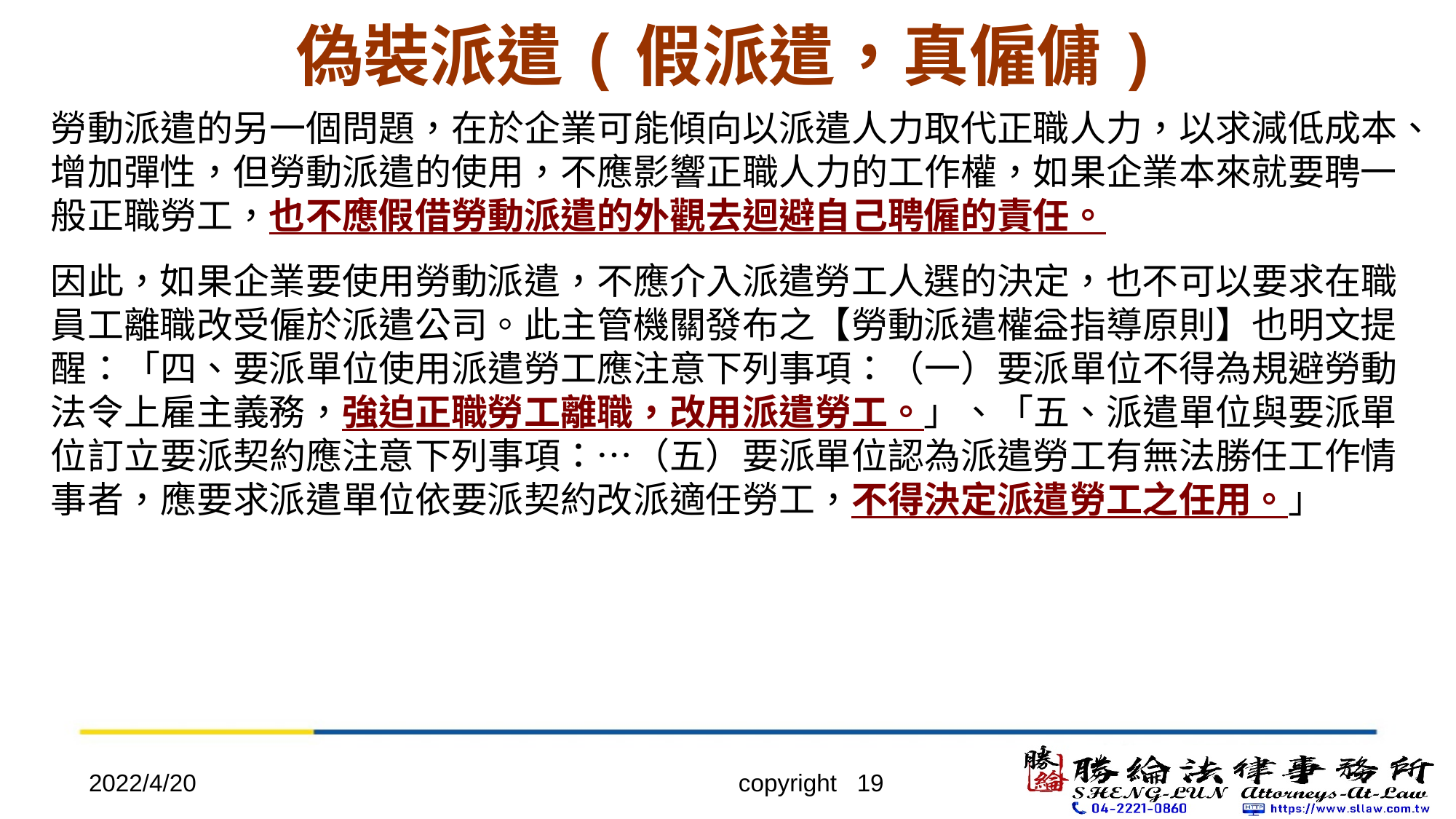

# 偽裝派遣(假派遣，真僱傭)
勞動派遣的另一個問題，在於企業可能傾向以派遣人力取代正職人力，以求減低成本、增加彈性，但勞動派遣的使用，不應影響正職人力的工作權，如果企業本來就要聘一般正職勞工，也不應假借勞動派遣的外觀去迴避自己聘僱的責任。

因此，如果企業要使用勞動派遣，不應介入派遣勞工人選的決定，也不可以要求在職員工離職改受僱於派遣公司。此主管機關發布之【勞動派遣權益指導原則】也明文提醒：「四、要派單位使用派遣勞工應注意下列事項：（一）要派單位不得為規避勞動法令上雇主義務，強迫正職勞工離職，改用派遣勞工。」、「五、派遣單位與要派單位訂立要派契約應注意下列事項：…（五）要派單位認為派遣勞工有無法勝任工作情事者，應要求派遣單位依要派契約改派適任勞工，不得決定派遣勞工之任用。」

2022/4/20
copyright   19